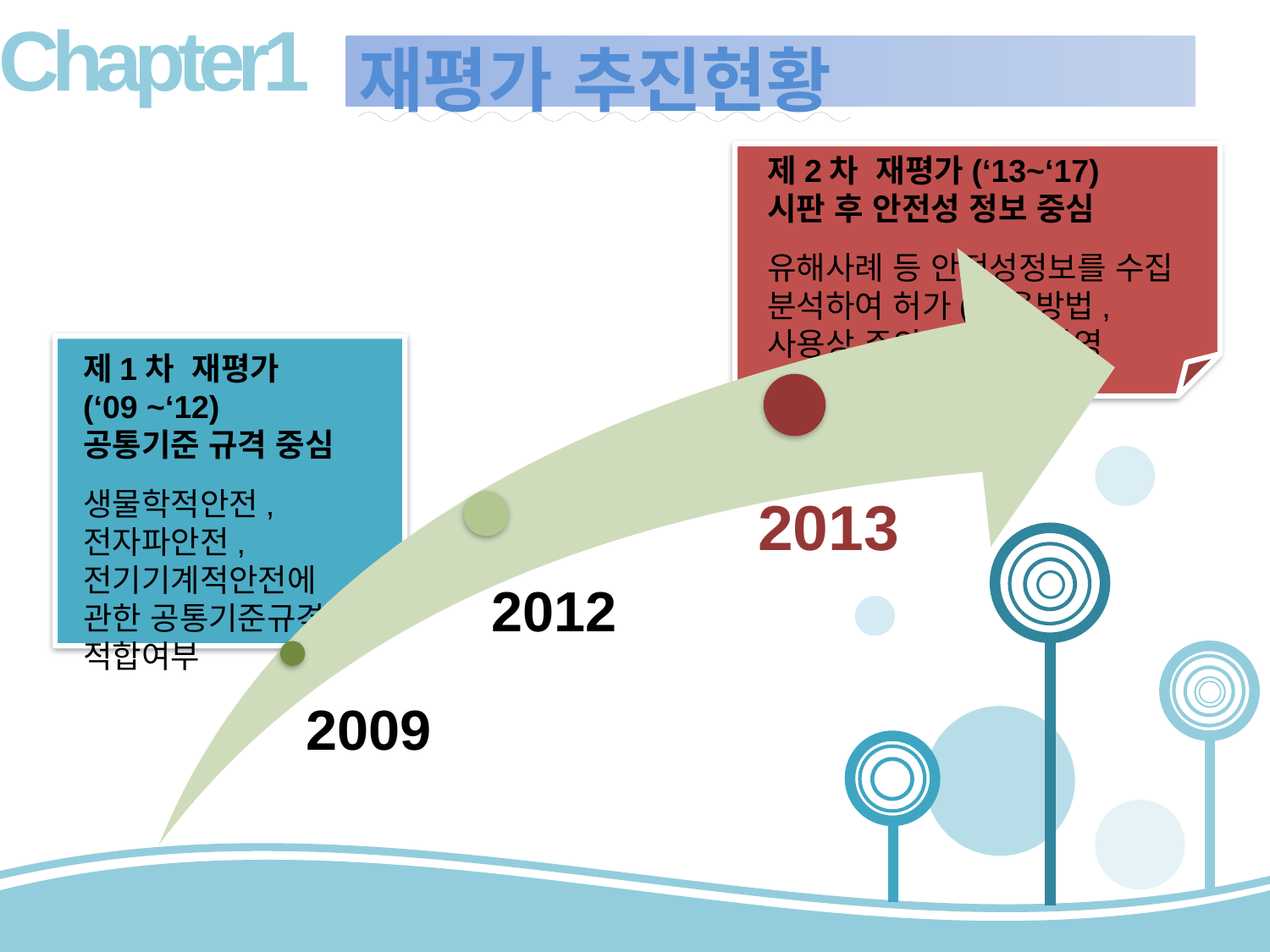

Chapter1
# 재평가 추진현황

제2차  재평가(‘13~‘17)
시판 후 안전성 정보 중심

유해사례 등 안전성정보를 수집 분석하여 허가(사용방법,사용상 주의사항)에 반영

2009
2012
2013

제1차  재평가
(‘09 ~‘12)
공통기준 규격 중심

생물학적안전,전자파안전,전기기계적안전에 관한 공통기준규격의 적합여부